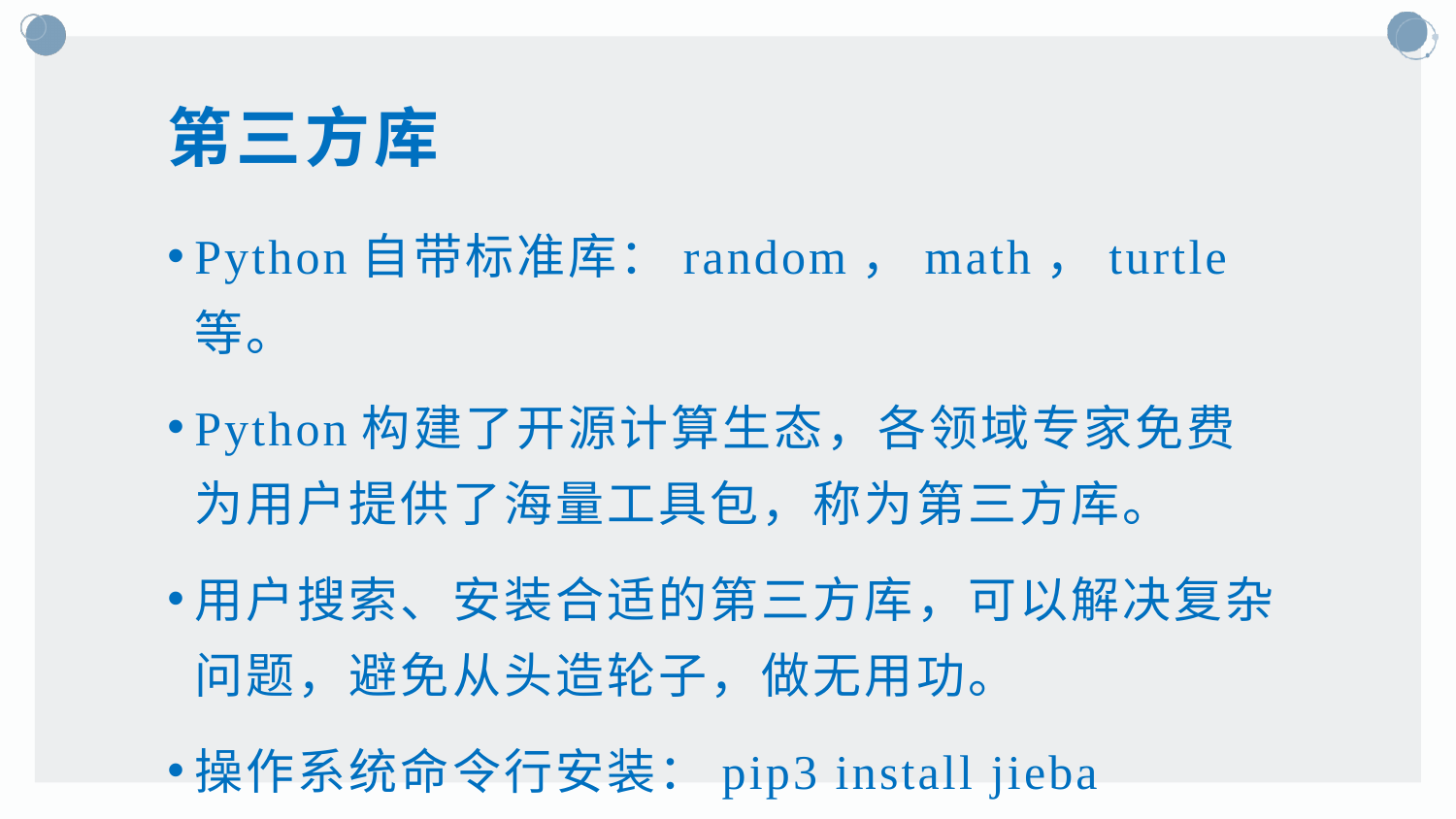

# 第三方库
Python自带标准库：random，math，turtle等。
Python构建了开源计算生态，各领域专家免费为用户提供了海量工具包，称为第三方库。
用户搜索、安装合适的第三方库，可以解决复杂问题，避免从头造轮子，做无用功。
操作系统命令行安装：pip3 install jieba